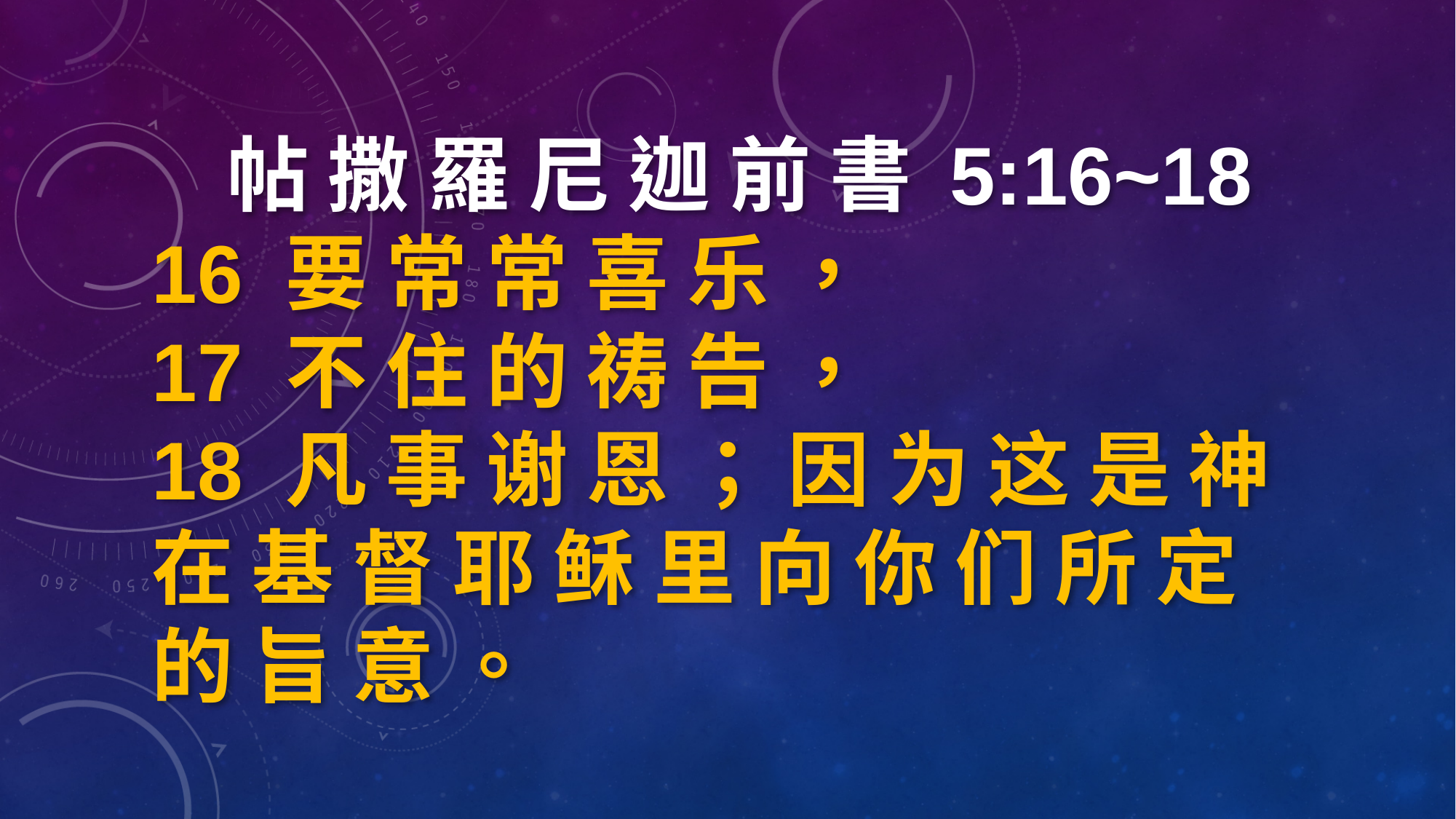

帖 撒 羅 尼 迦 前 書 5:16~18
16 要 常 常 喜 乐 ，
17 不 住 的 祷 告 ，
18 凡 事 谢 恩 ； 因 为 这 是 神 在 基 督 耶 稣 里 向 你 们 所 定 的 旨 意 。